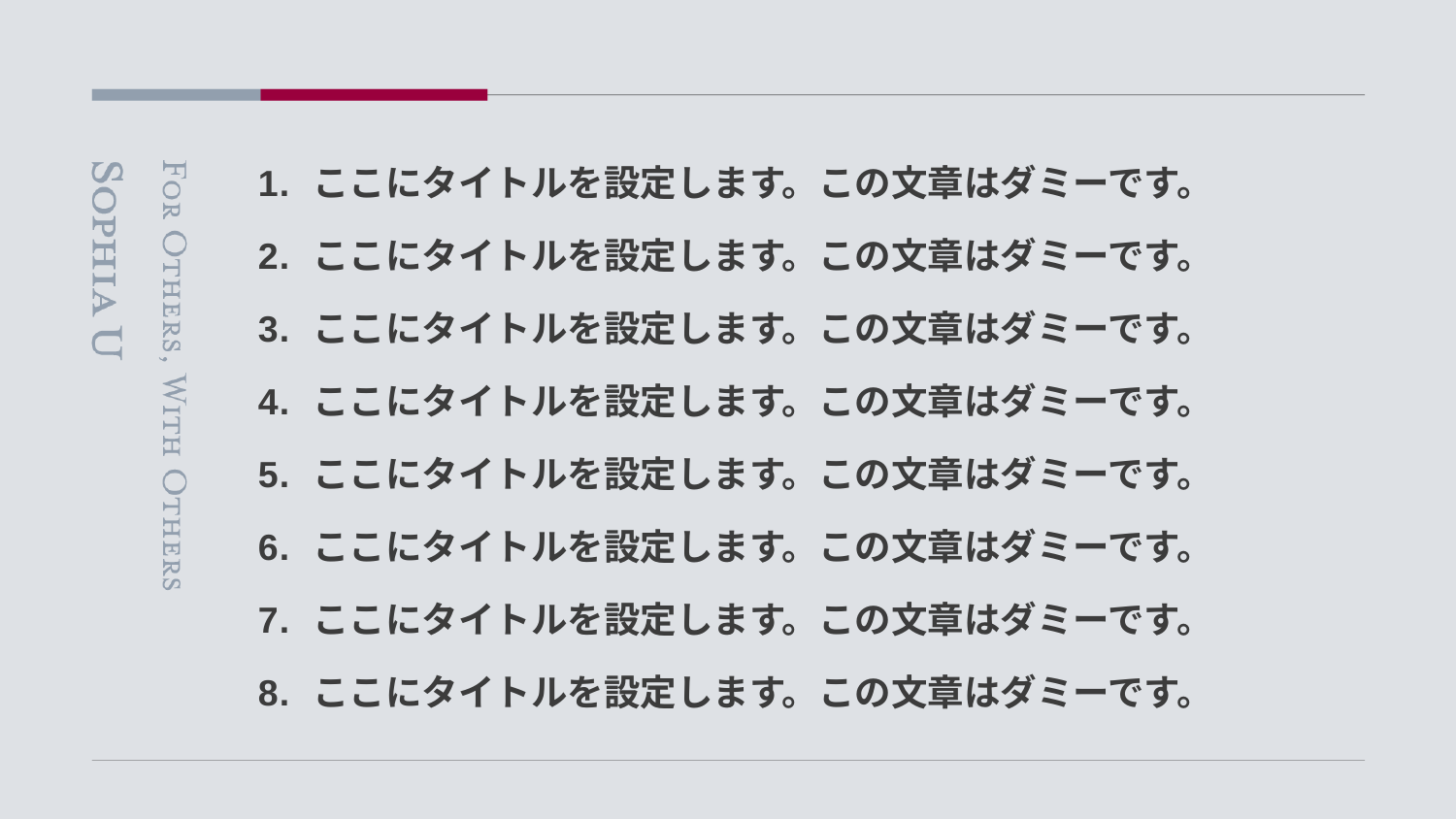

ここにタイトルを設定します。この文章はダミーです。
ここにタイトルを設定します。この文章はダミーです。
ここにタイトルを設定します。この文章はダミーです。
ここにタイトルを設定します。この文章はダミーです。
ここにタイトルを設定します。この文章はダミーです。
ここにタイトルを設定します。この文章はダミーです。
ここにタイトルを設定します。この文章はダミーです。
ここにタイトルを設定します。この文章はダミーです。